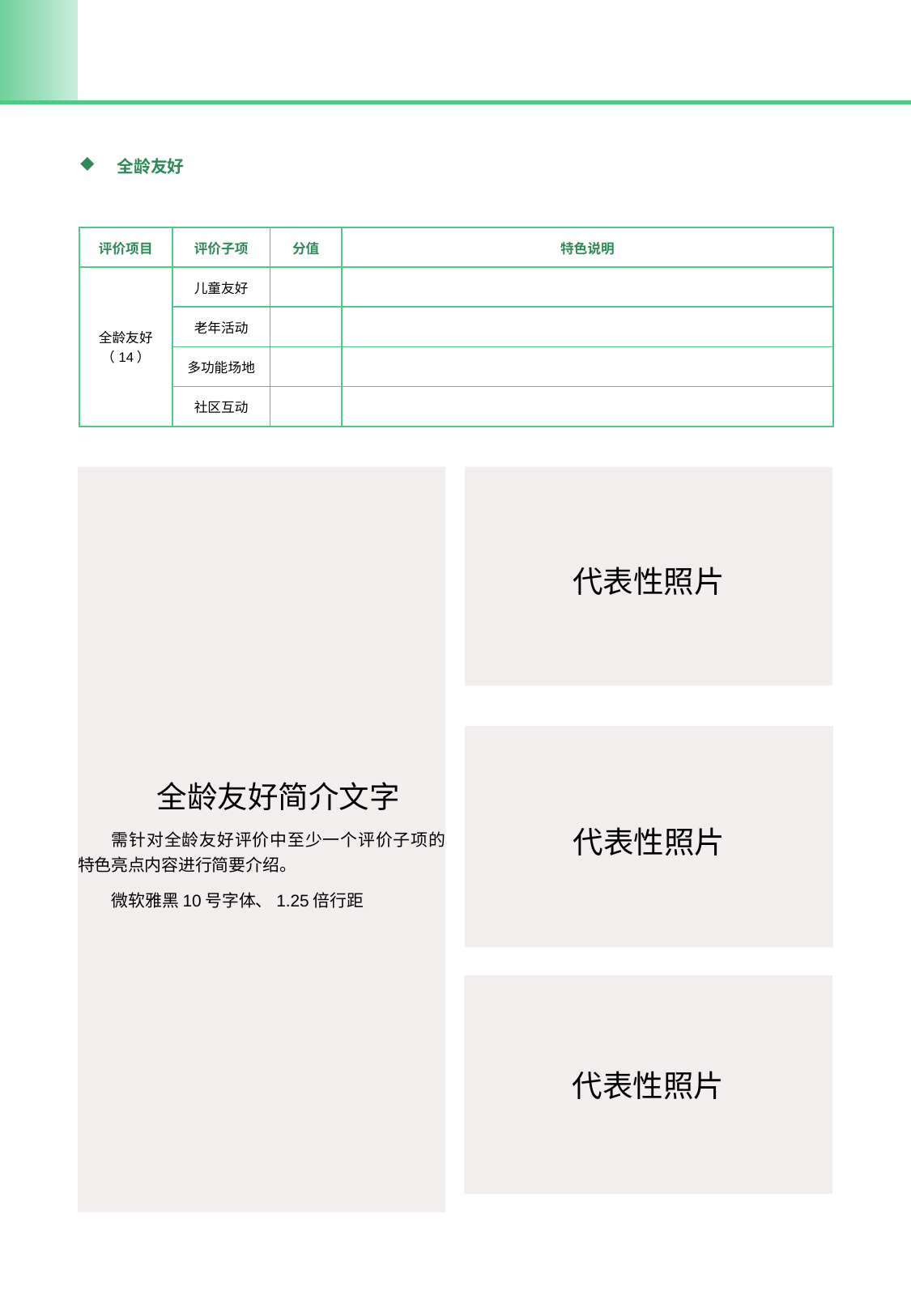

全龄友好
| 评价项目 | 评价子项 | 分值 | 特色说明 |
| --- | --- | --- | --- |
| 全龄友好 （14） | 儿童友好 |  |  |
|  | 老年活动 |  |  |
|  | 多功能场地 |  |  |
|  | 社区互动 |  |  |
全龄友好简介文字
需针对全龄友好评价中至少一个评价子项的特色亮点内容进行简要介绍。
微软雅黑10号字体、1.25倍行距
代表性照片
代表性照片
代表性照片